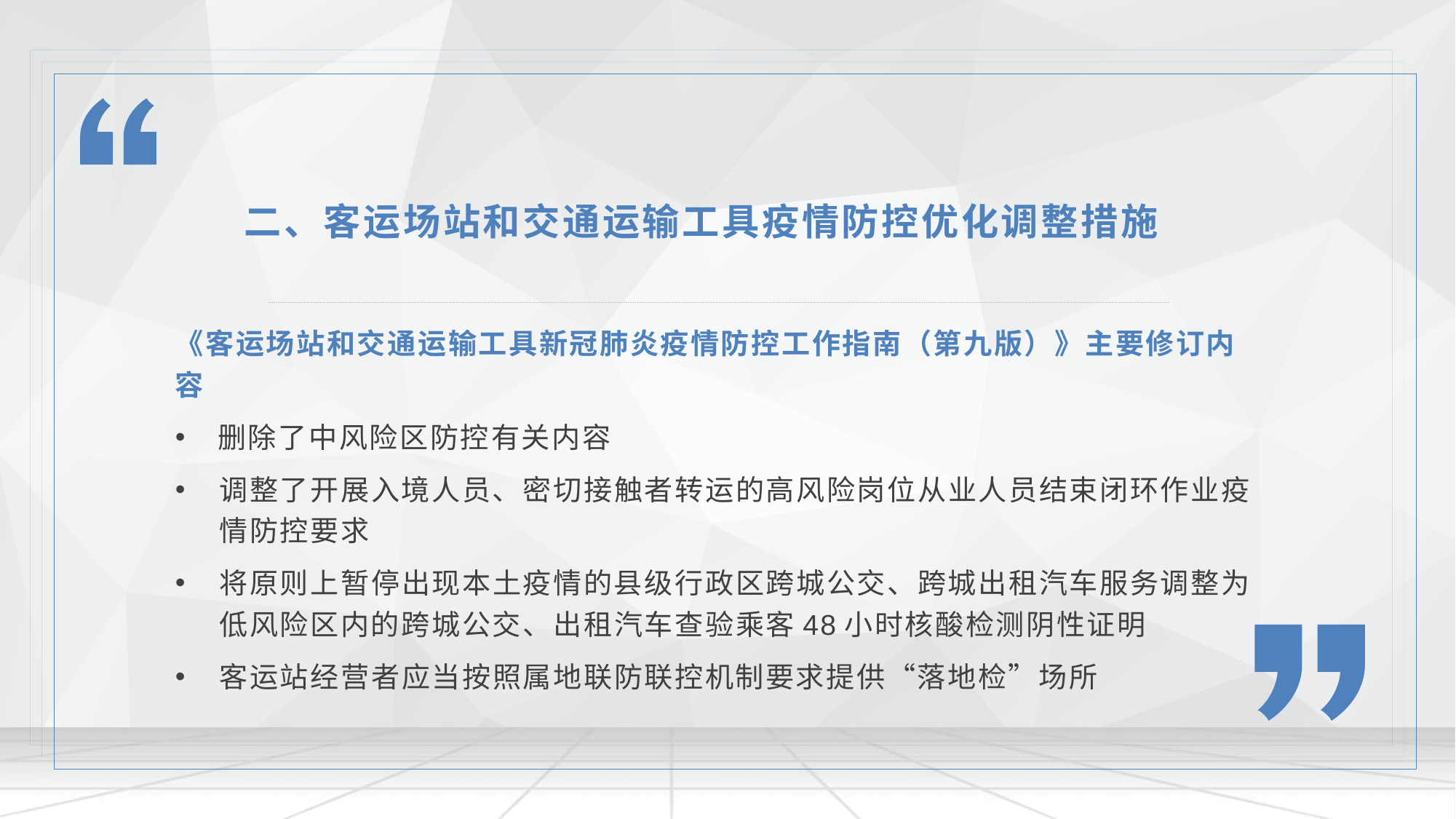

二、客运场站和交通运输工具疫情防控优化调整措施
《客运场站和交通运输工具新冠肺炎疫情防控工作指南（第九版）》主要修订内容
删除了中风险区防控有关内容
调整了开展入境人员、密切接触者转运的高风险岗位从业人员结束闭环作业疫情防控要求
将原则上暂停出现本土疫情的县级行政区跨城公交、跨城出租汽车服务调整为低风险区内的跨城公交、出租汽车查验乘客48小时核酸检测阴性证明
客运站经营者应当按照属地联防联控机制要求提供“落地检”场所